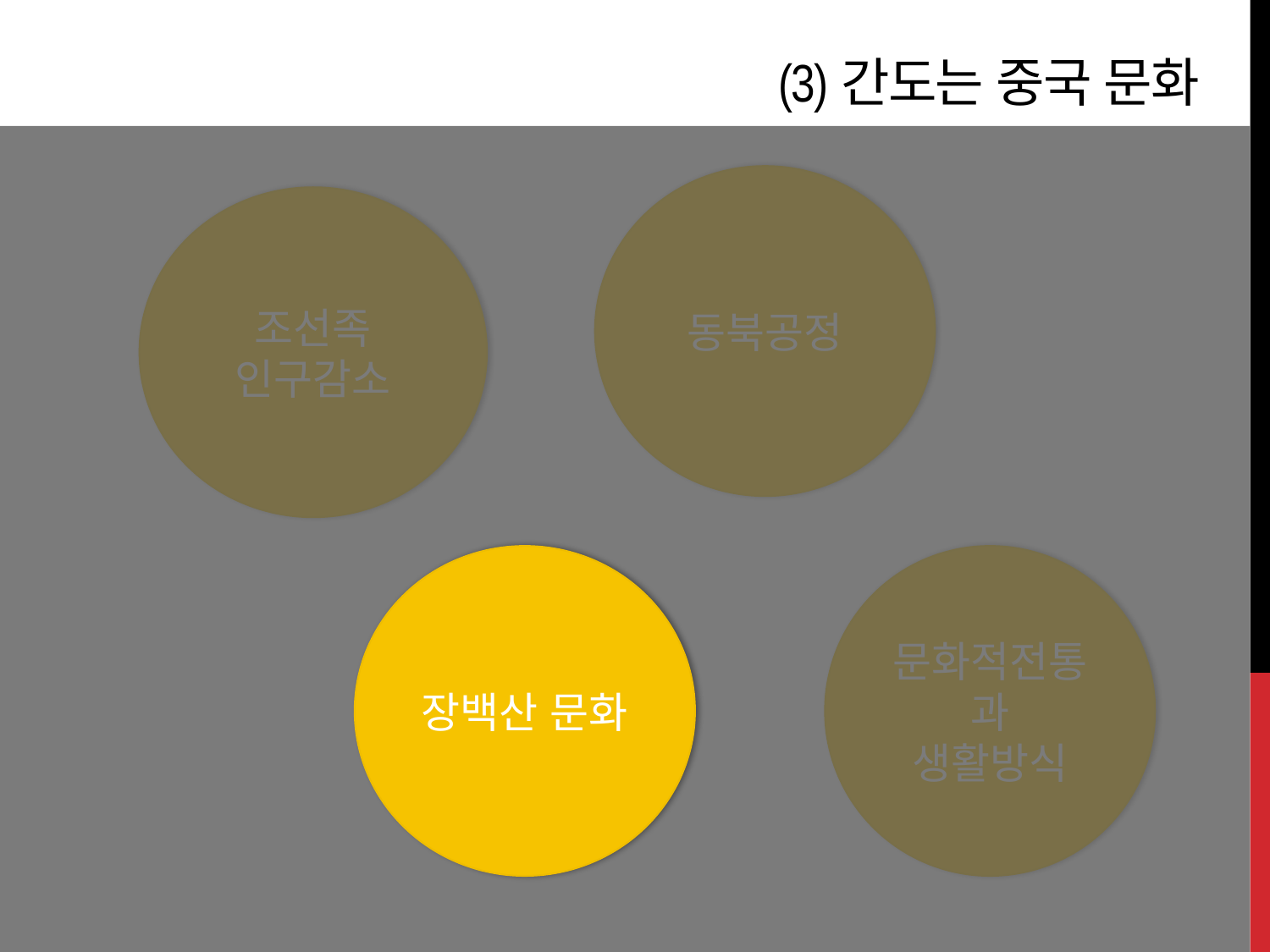

# (3)간도는 중국 문화

동북공정
조선족 인구감소
장백산 문화
문화적전통과
생활방식